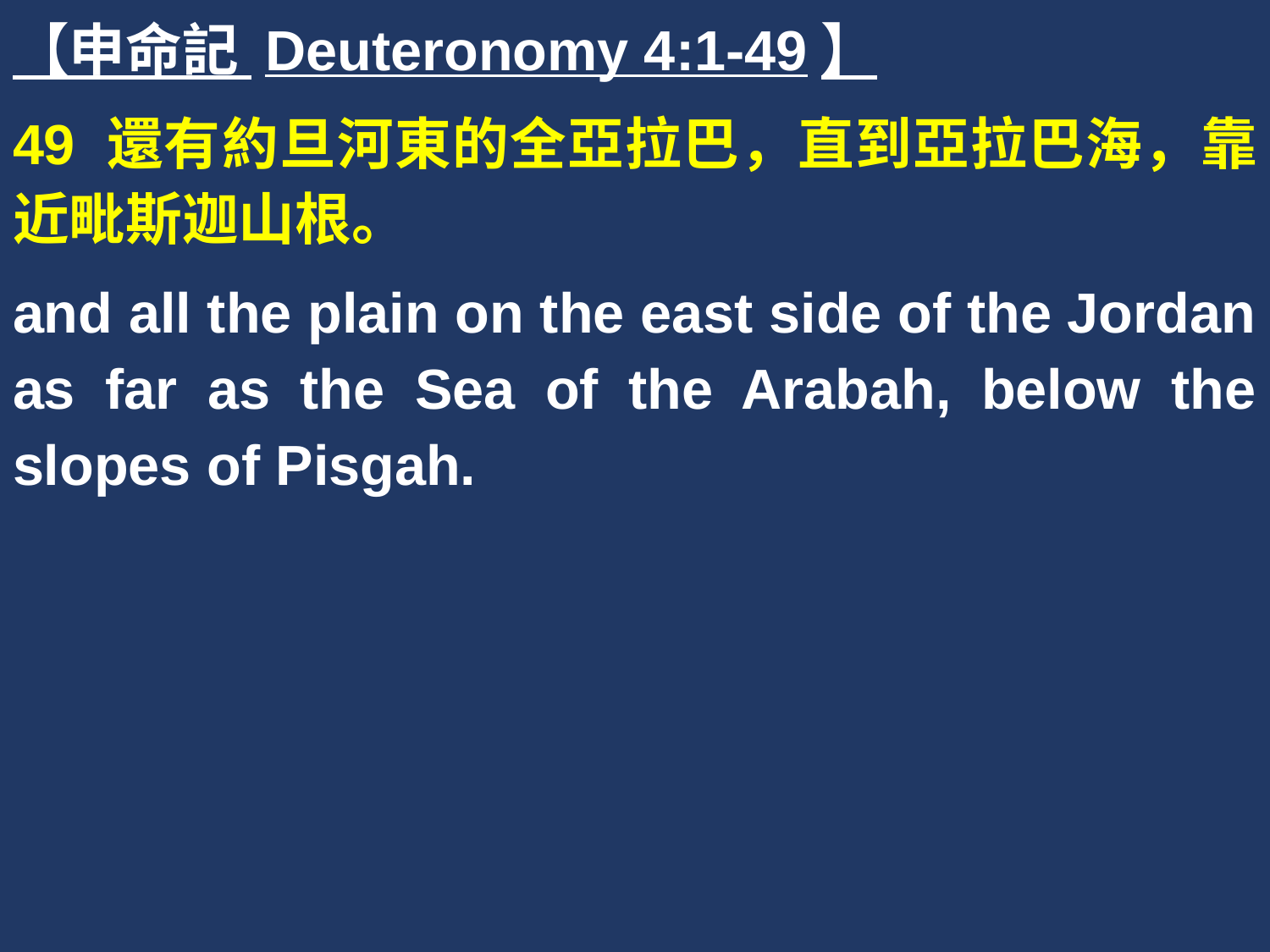

【申命記 Deuteronomy 4:1-49】
49 還有約旦河東的全亞拉巴，直到亞拉巴海，靠近毗斯迦山根。
and all the plain on the east side of the Jordan as far as the Sea of the Arabah, below the slopes of Pisgah.